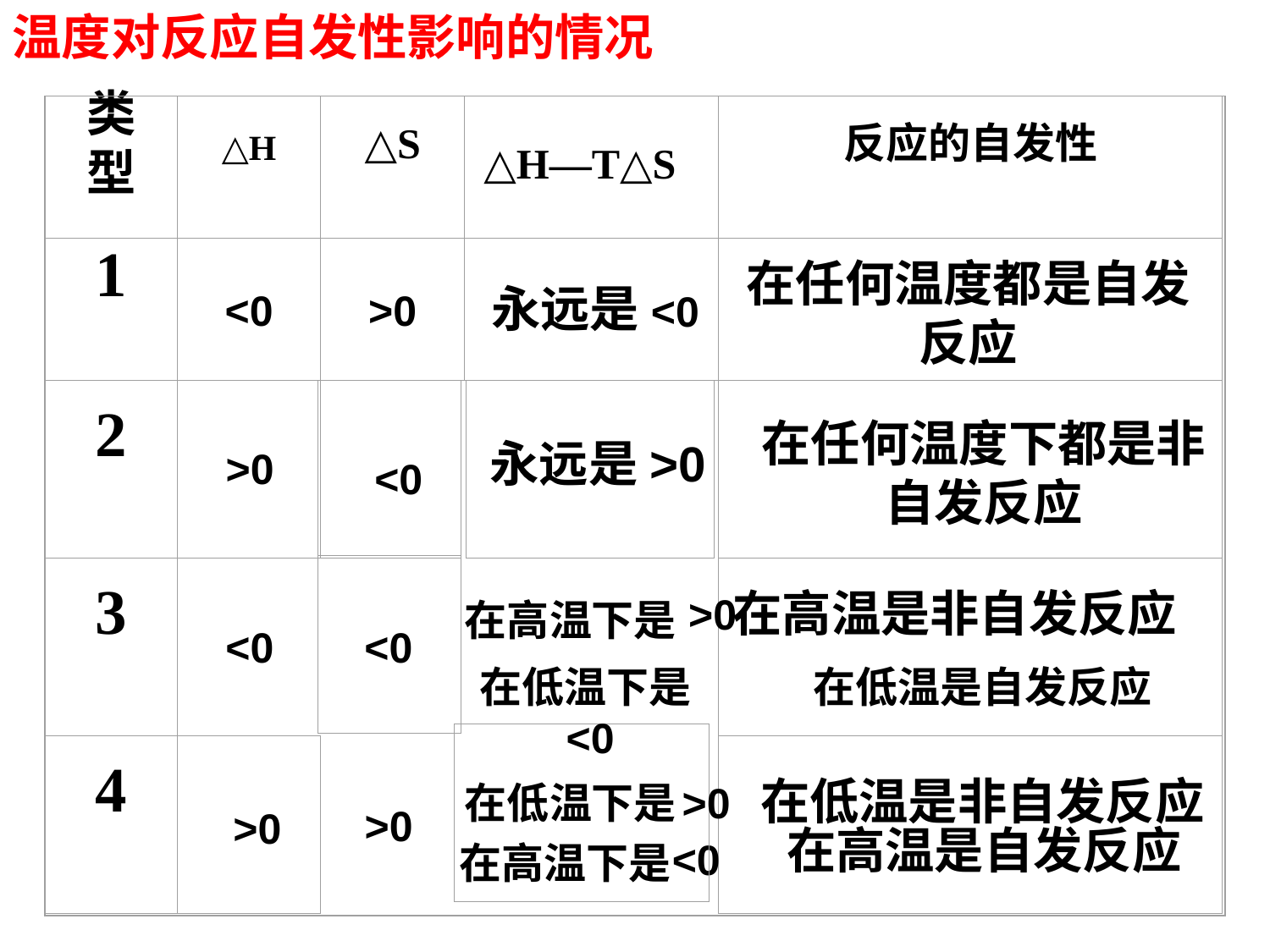

温度对反应自发性影响的情况

类型

△H

△S

反应的自发性

△H—T△S

1

<0

>0

在任何温度都是自发反应
永远是<0

2

>0
在任何温度下都是非自发反应
<0
永远是>0

>0
在高温下是

3

<0
<0
在高温是非自发反应
在低温下是<0

在低温是自发反应

>0
在低温下是

4

>0
>0
在低温是非自发反应
<0
在高温下是
在高温是自发反应